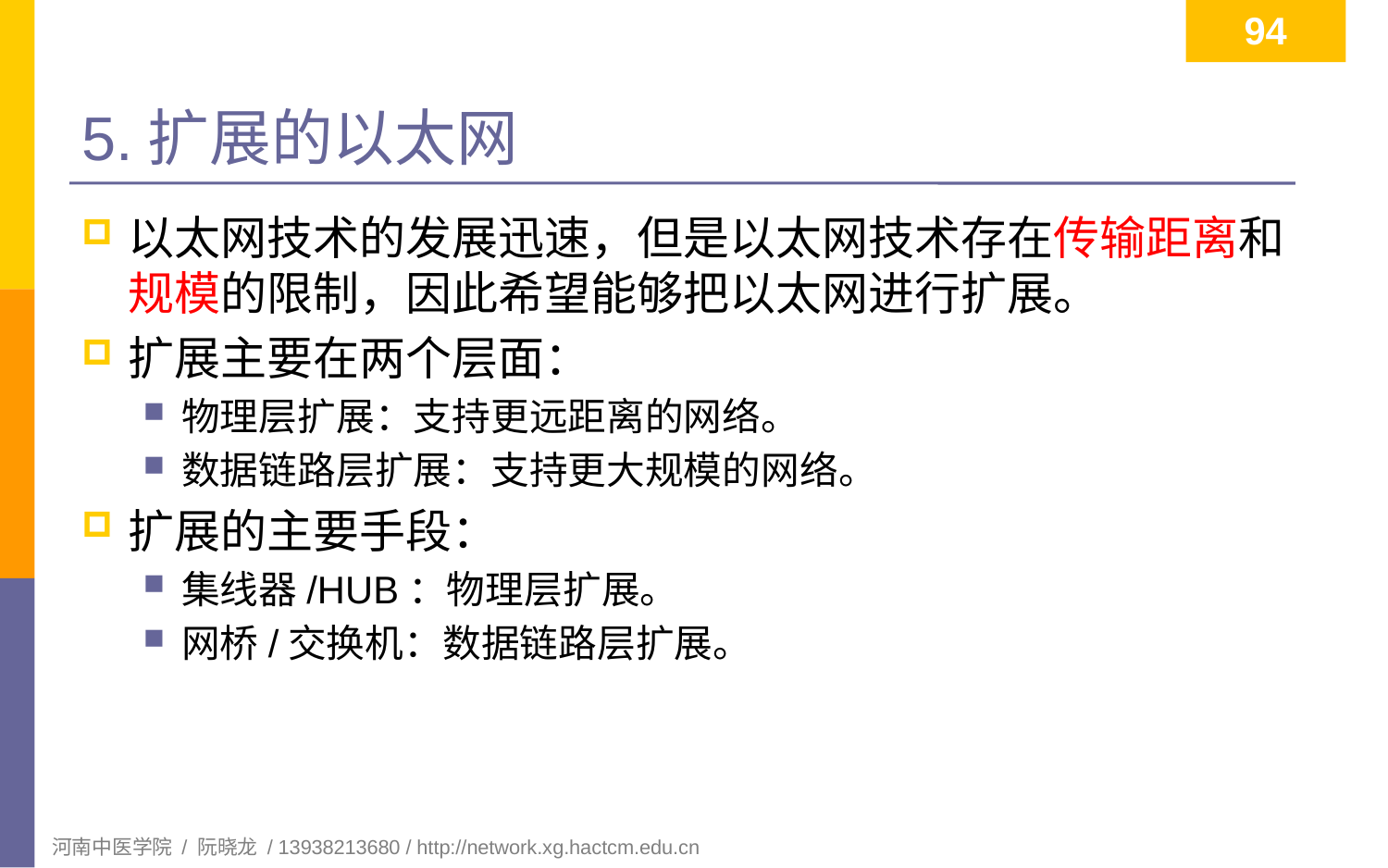

94
# 5.扩展的以太网

以太网技术的发展迅速，但是以太网技术存在传输距离和规模的限制，因此希望能够把以太网进行扩展。
扩展主要在两个层面：
物理层扩展：支持更远距离的网络。
数据链路层扩展：支持更大规模的网络。
扩展的主要手段：
集线器/HUB：物理层扩展。
网桥/交换机：数据链路层扩展。